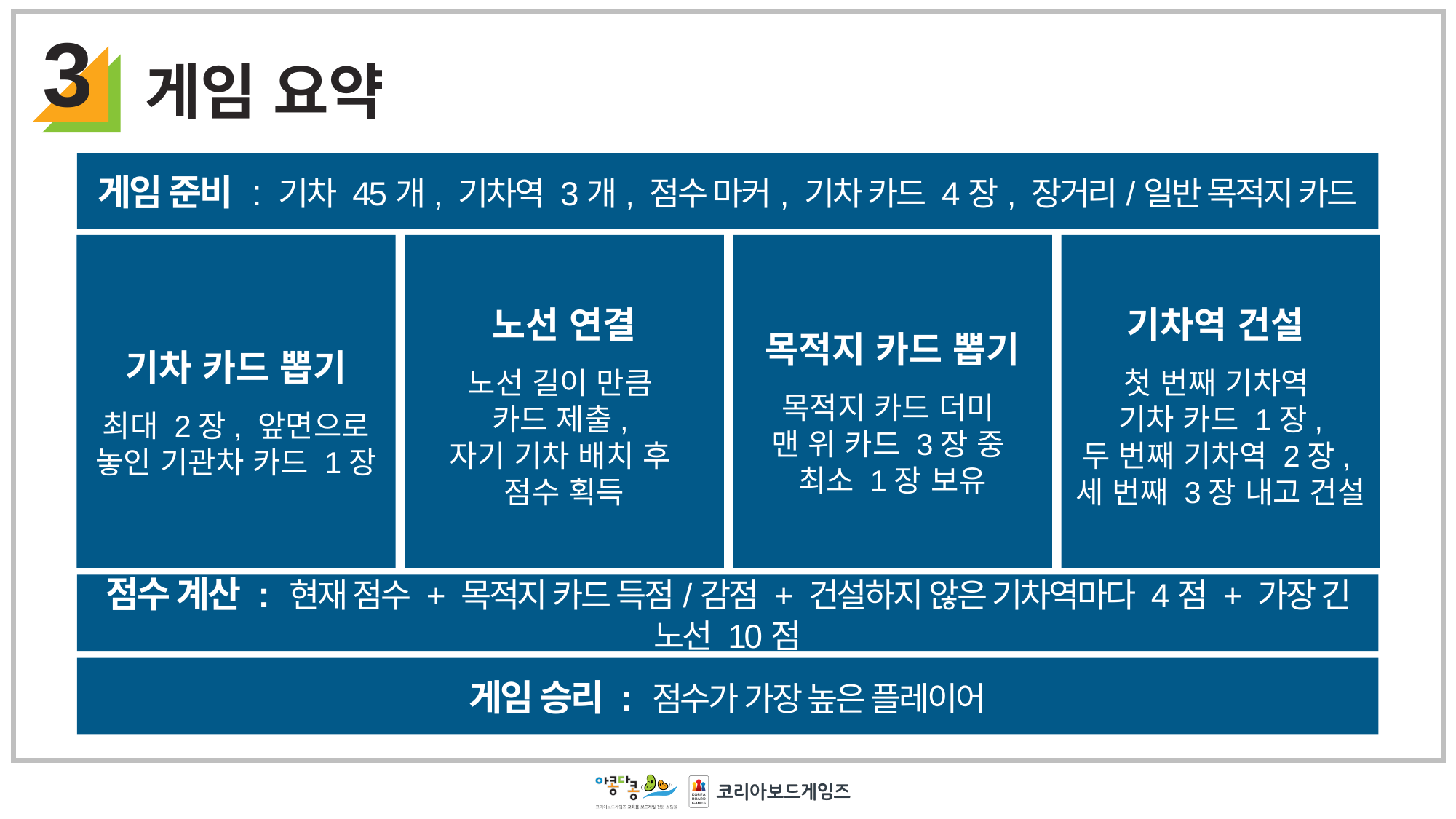

3
게임 요약
게임 준비 : 기차 45개, 기차역 3개, 점수 마커, 기차 카드 4장, 장거리/일반 목적지 카드
점수 계산 : 현재 점수 + 목적지 카드 득점/감점 + 건설하지 않은 기차역마다 4점 + 가장 긴 노선 10점
게임 승리 : 점수가 가장 높은 플레이어
기차 카드 뽑기

최대 2장, 앞면으로
놓인 기관차 카드 1장
노선 연결

노선 길이 만큼
카드 제출,
자기 기차 배치 후
점수 획득
목적지 카드 뽑기

목적지 카드 더미
맨 위 카드 3장 중
최소 1장 보유
기차역 건설

첫 번째 기차역
기차 카드 1장,
두 번째 기차역 2장,
세 번째 3장 내고 건설